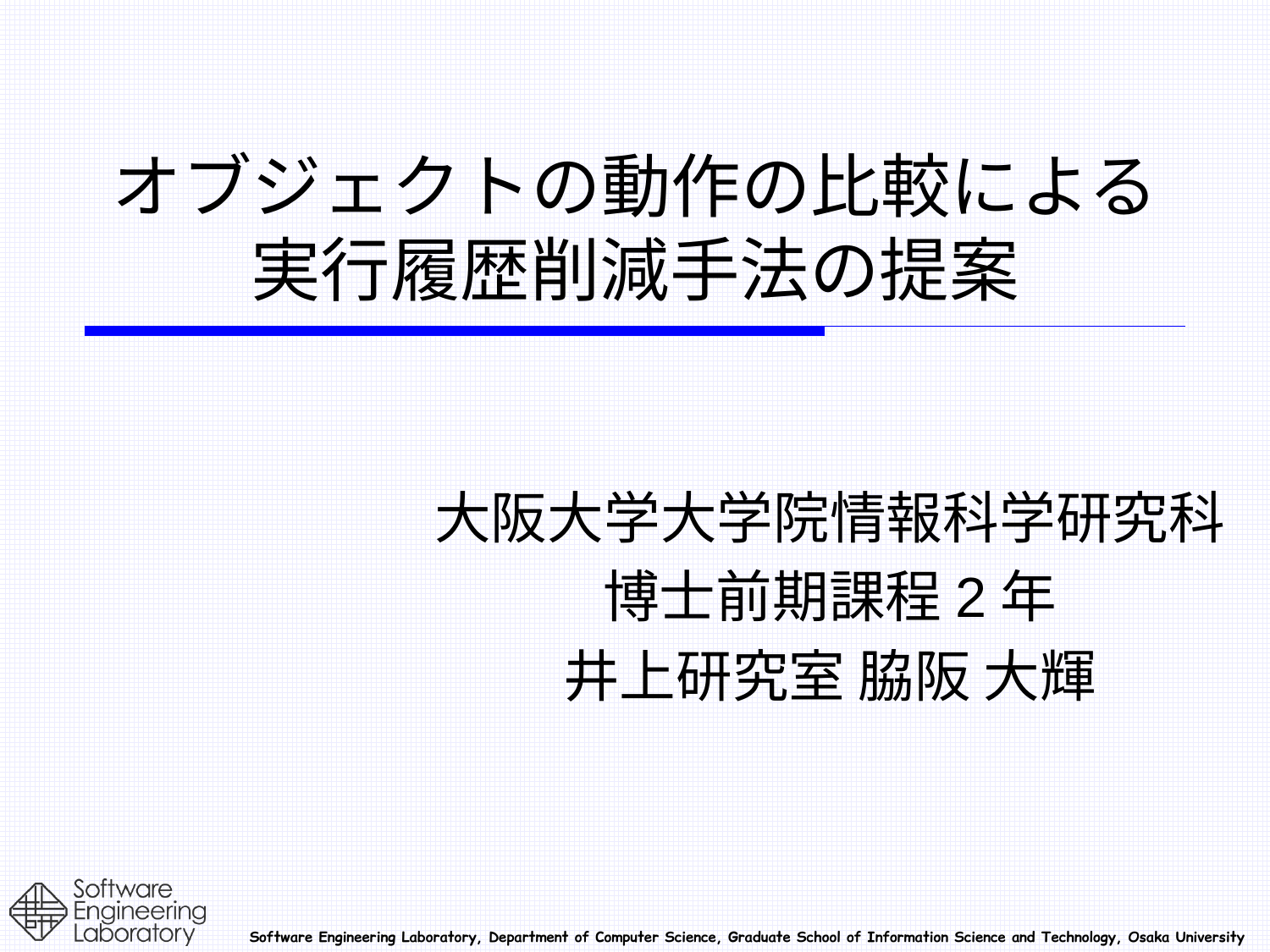

# オブジェクトの動作の比較による 実行履歴削減手法の提案
大阪大学大学院情報科学研究科
博士前期課程2年
井上研究室 脇阪 大輝